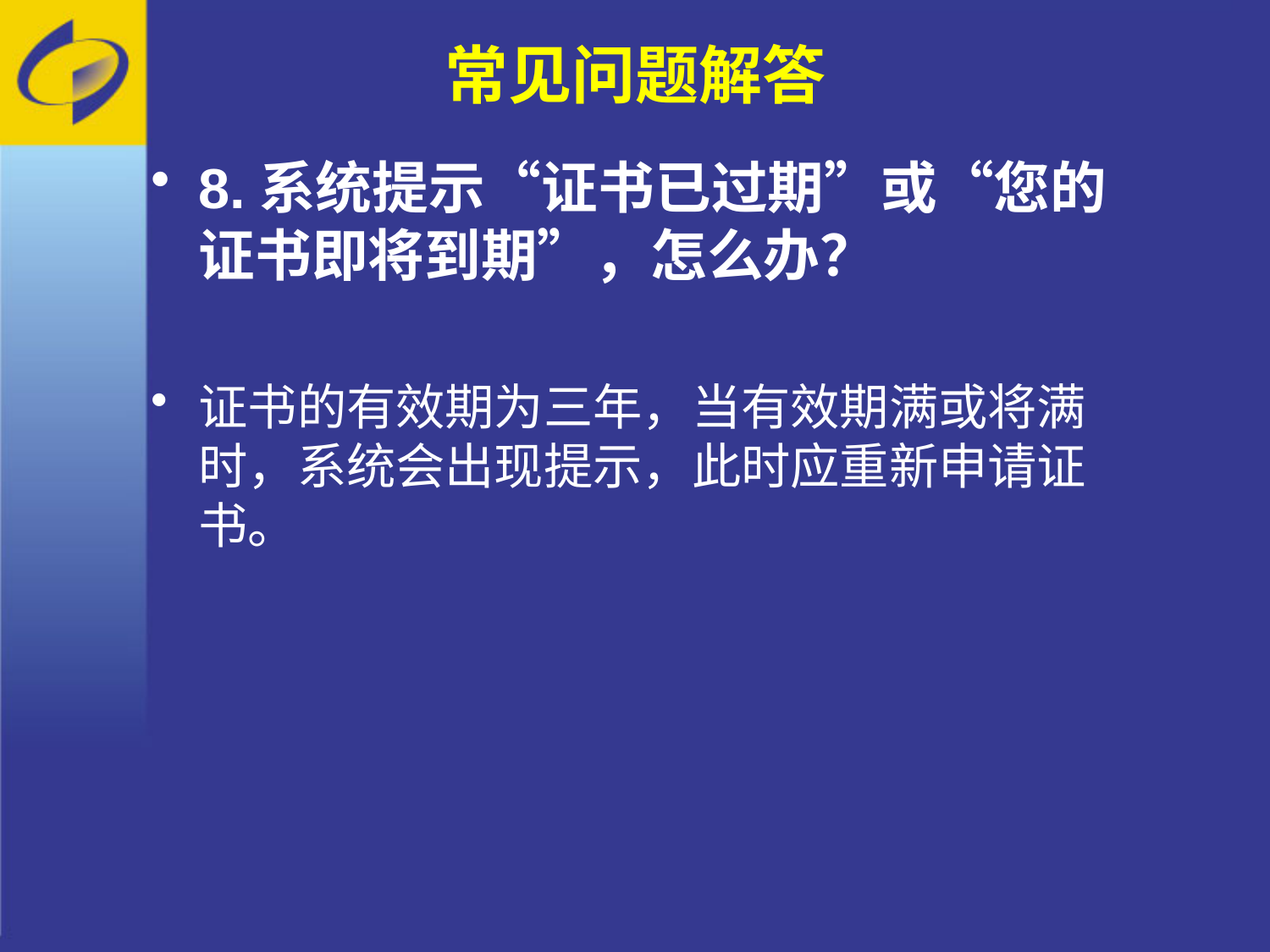

# 常见问题解答
8.系统提示“证书已过期”或“您的证书即将到期”，怎么办？

证书的有效期为三年，当有效期满或将满时，系统会出现提示，此时应重新申请证书。